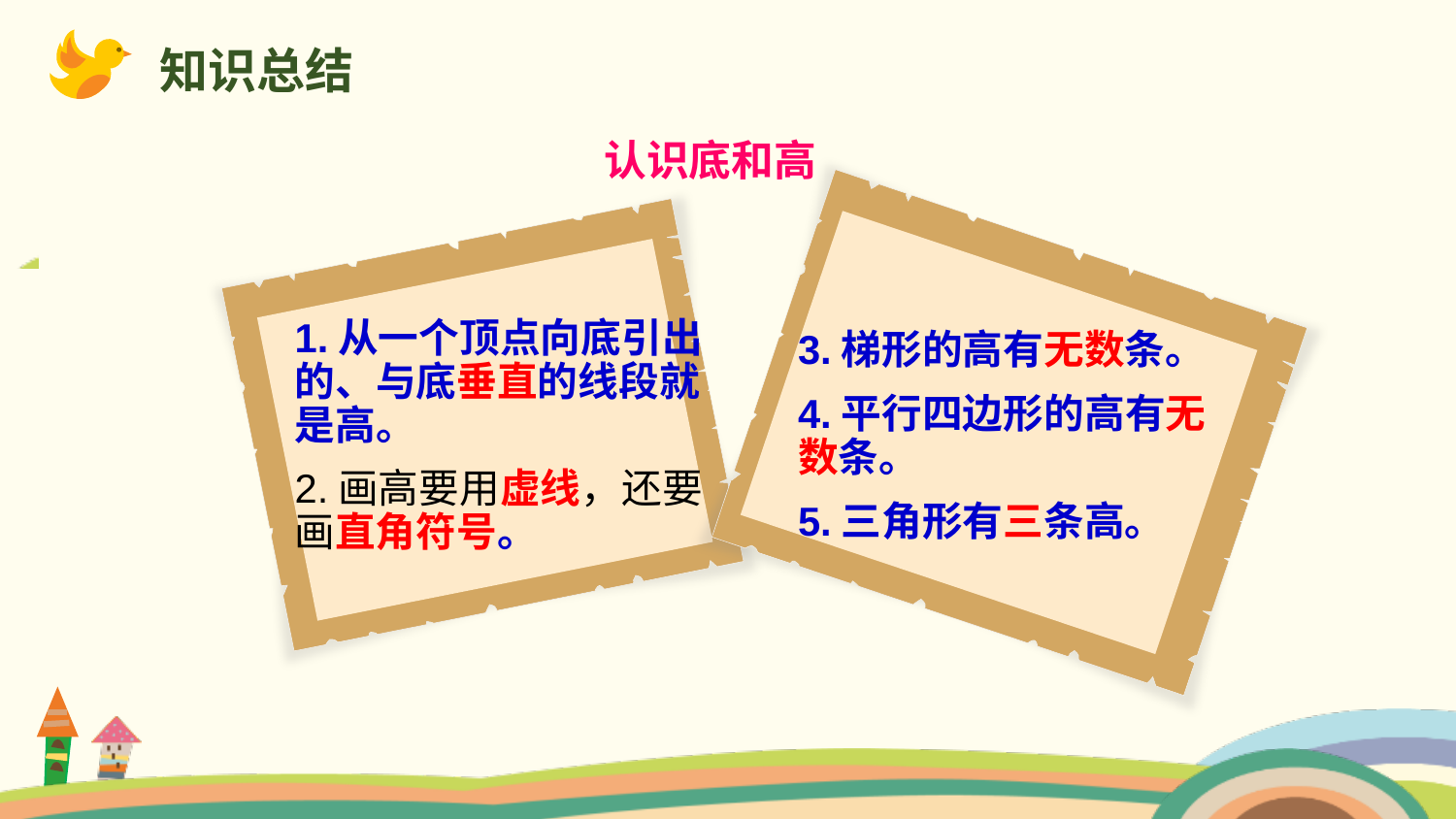

知识总结
认识底和高

1.从一个顶点向底引出的、与底垂直的线段就是高。
2.画高要用虚线，还要画直角符号。

3.梯形的高有无数条。
4.平行四边形的高有无数条。
5.三角形有三条高。